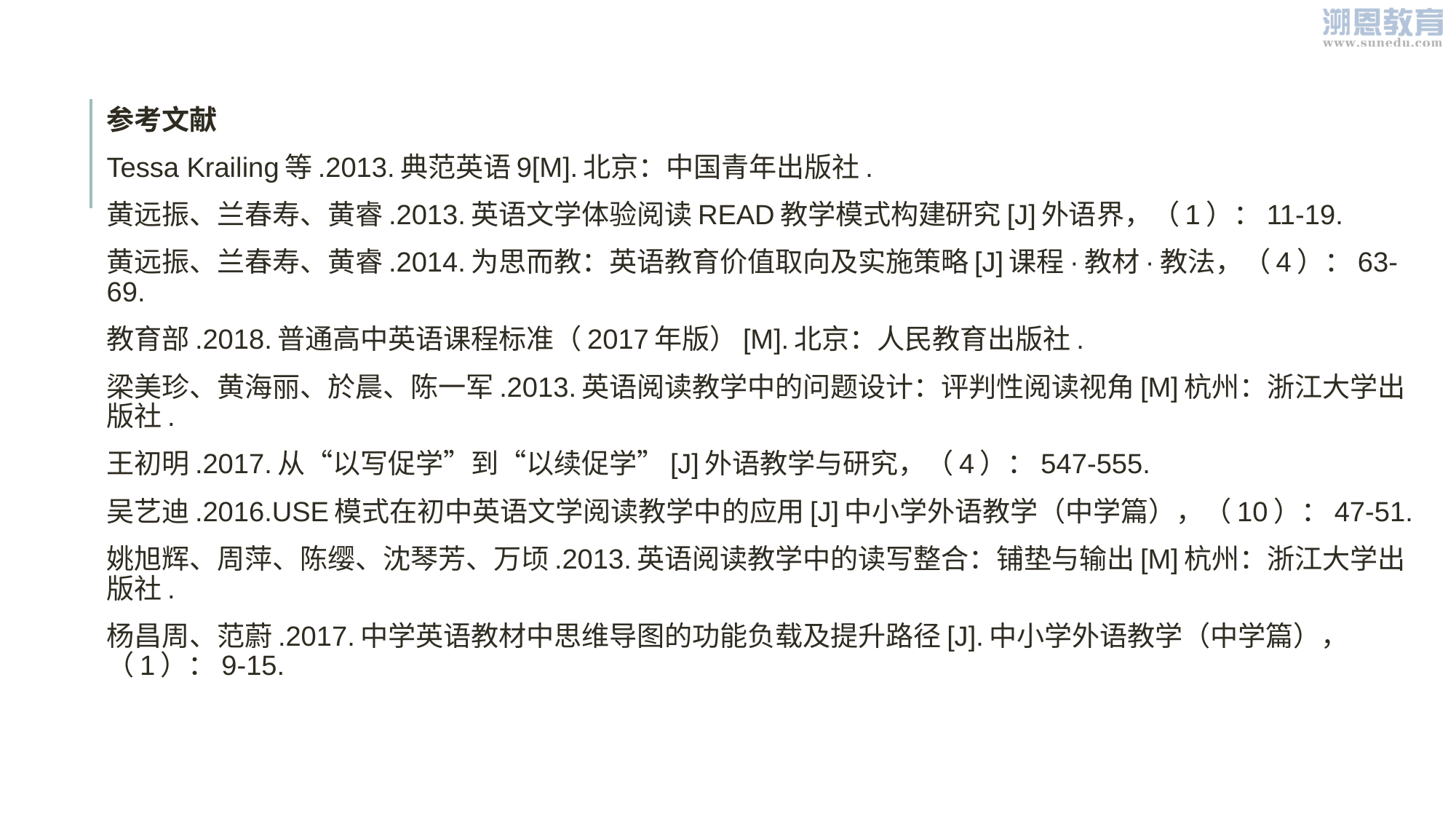

参考文献
Tessa Krailing等.2013.典范英语9[M].北京：中国青年出版社.
黄远振、兰春寿、黄睿.2013.英语文学体验阅读READ教学模式构建研究[J]外语界，（1）：11-19.
黄远振、兰春寿、黄睿.2014.为思而教：英语教育价值取向及实施策略[J]课程·教材·教法，（4）：63-69.
教育部.2018.普通高中英语课程标准（2017年版）[M].北京：人民教育出版社.
梁美珍、黄海丽、於晨、陈一军.2013.英语阅读教学中的问题设计：评判性阅读视角[M]杭州：浙江大学出版社.
王初明.2017.从“以写促学”到“以续促学”[J]外语教学与研究，（4）：547-555.
吴艺迪.2016.USE模式在初中英语文学阅读教学中的应用[J]中小学外语教学（中学篇），（10）：47-51.
姚旭辉、周萍、陈缨、沈琴芳、万顷.2013.英语阅读教学中的读写整合：铺垫与输出[M]杭州：浙江大学出版社.
杨昌周、范蔚.2017.中学英语教材中思维导图的功能负载及提升路径[J].中小学外语教学（中学篇），（1）：9-15.